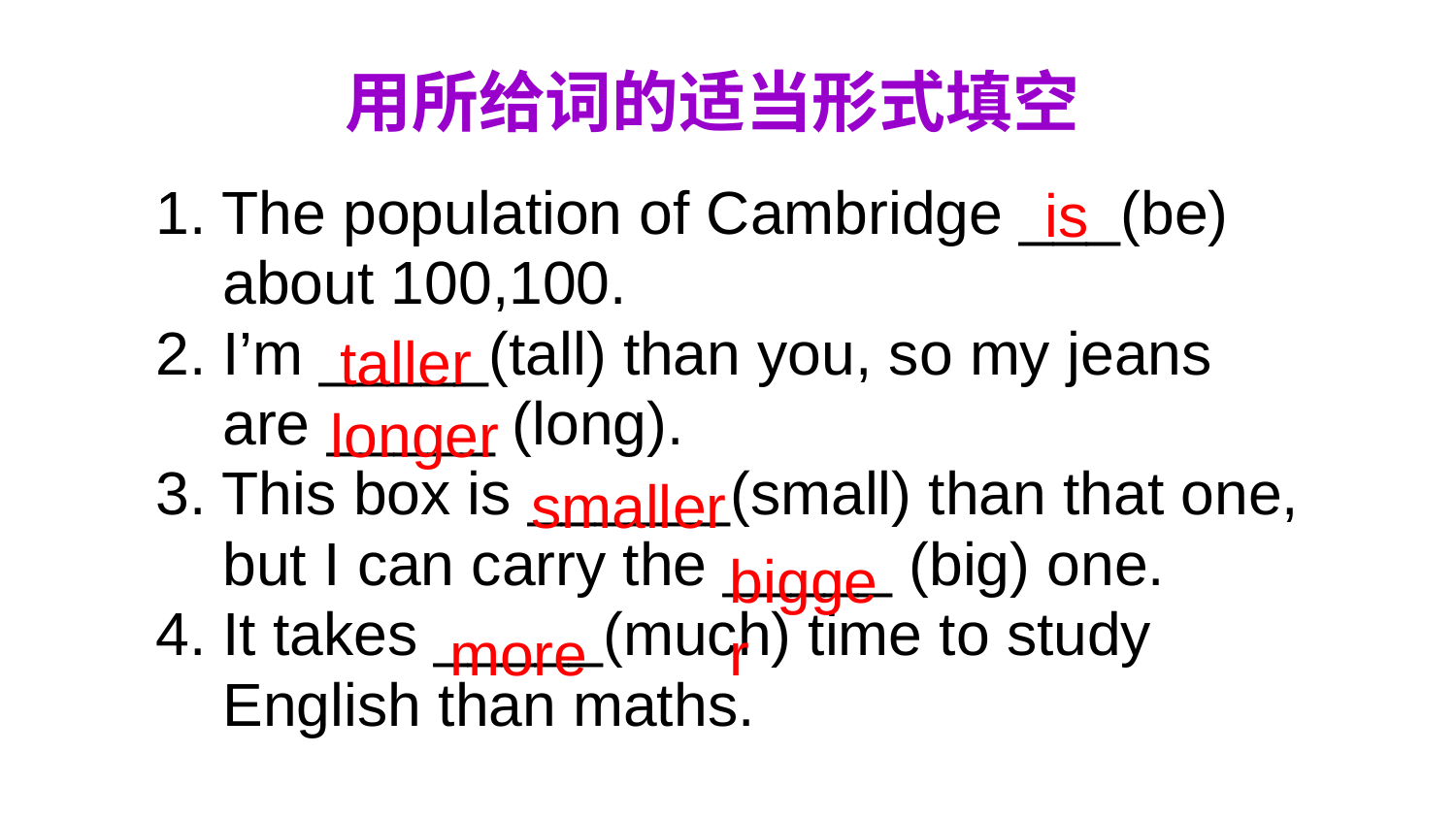

用所给词的适当形式填空
is
1. The population of Cambridge ___(be)
    about 100,100.
2. I’m _____(tall) than you, so my jeans
    are _____ (long).
3. This box is ______(small) than that one,
    but I can carry the _____ (big) one.
4. It takes _____(much) time to study
    English than maths.
taller
longer
smaller
bigger
more